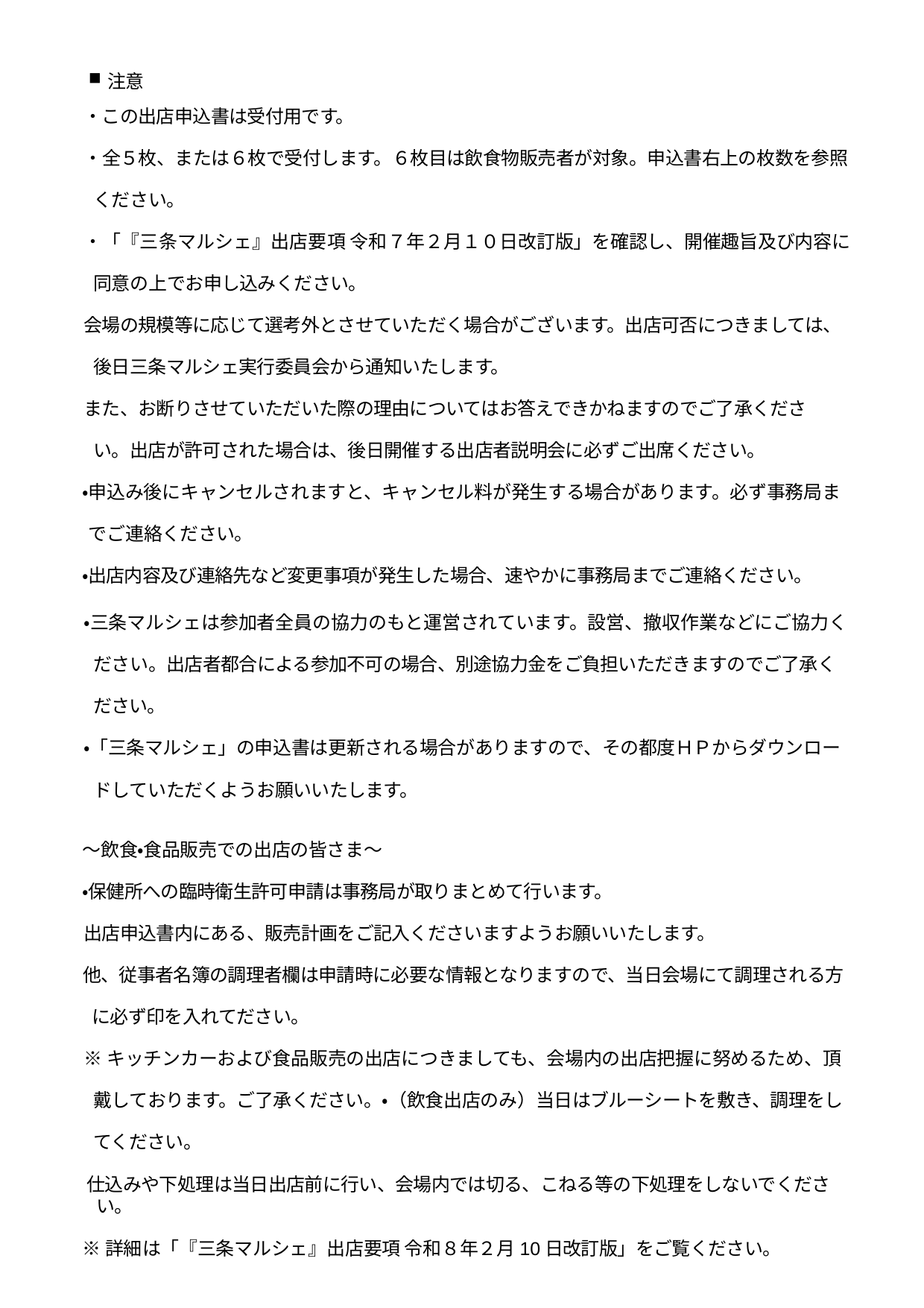

注意
・この出店申込書は受付用です。
・全５枚、または６枚で受付します。６枚目は飲食物販売者が対象。申込書右上の枚数を参照ください。
・「『三条マルシェ』出店要項 令和７年２月１０日改訂版」を確認し、開催趣旨及び内容に同意の上でお申し込みください。
会場の規模等に応じて選考外とさせていただく場合がございます。出店可否につきましては、後日三条マルシェ実行委員会から通知いたします。
また、お断りさせていただいた際の理由についてはお答えできかねますのでご了承ください。出店が許可された場合は、後日開催する出店者説明会に必ずご出席ください。
・申込み後にキャンセルされますと、キャンセル料が発生する場合があります。必ず事務局までご連絡ください。
・出店内容及び連絡先など変更事項が発生した場合、速やかに事務局までご連絡ください。
・三条マルシェは参加者全員の協力のもと運営されています。設営、撤収作業などにご協力ください。出店者都合による参加不可の場合、別途協力金をご負担いただきますのでご了承ください。
・「三条マルシェ」の申込書は更新される場合がありますので、その都度ＨＰからダウンロードしていただくようお願いいたします。

～飲食・食品販売での出店の皆さま～
・保健所への臨時衛生許可申請は事務局が取りまとめて行います。
出店申込書内にある、販売計画をご記入くださいますようお願いいたします。
他、従事者名簿の調理者欄は申請時に必要な情報となりますので、当日会場にて調理される方に必ず印を入れてださい。
※キッチンカーおよび食品販売の出店につきましても、会場内の出店把握に努めるため、頂戴しております。ご了承ください。・（飲食出店のみ）当日はブルーシートを敷き、調理をしてください。
仕込みや下処理は当日出店前に行い、会場内では切る、こねる等の下処理をしないでください。
※詳細は「『三条マルシェ』出店要項 令和８年２月10日改訂版」をご覧ください。